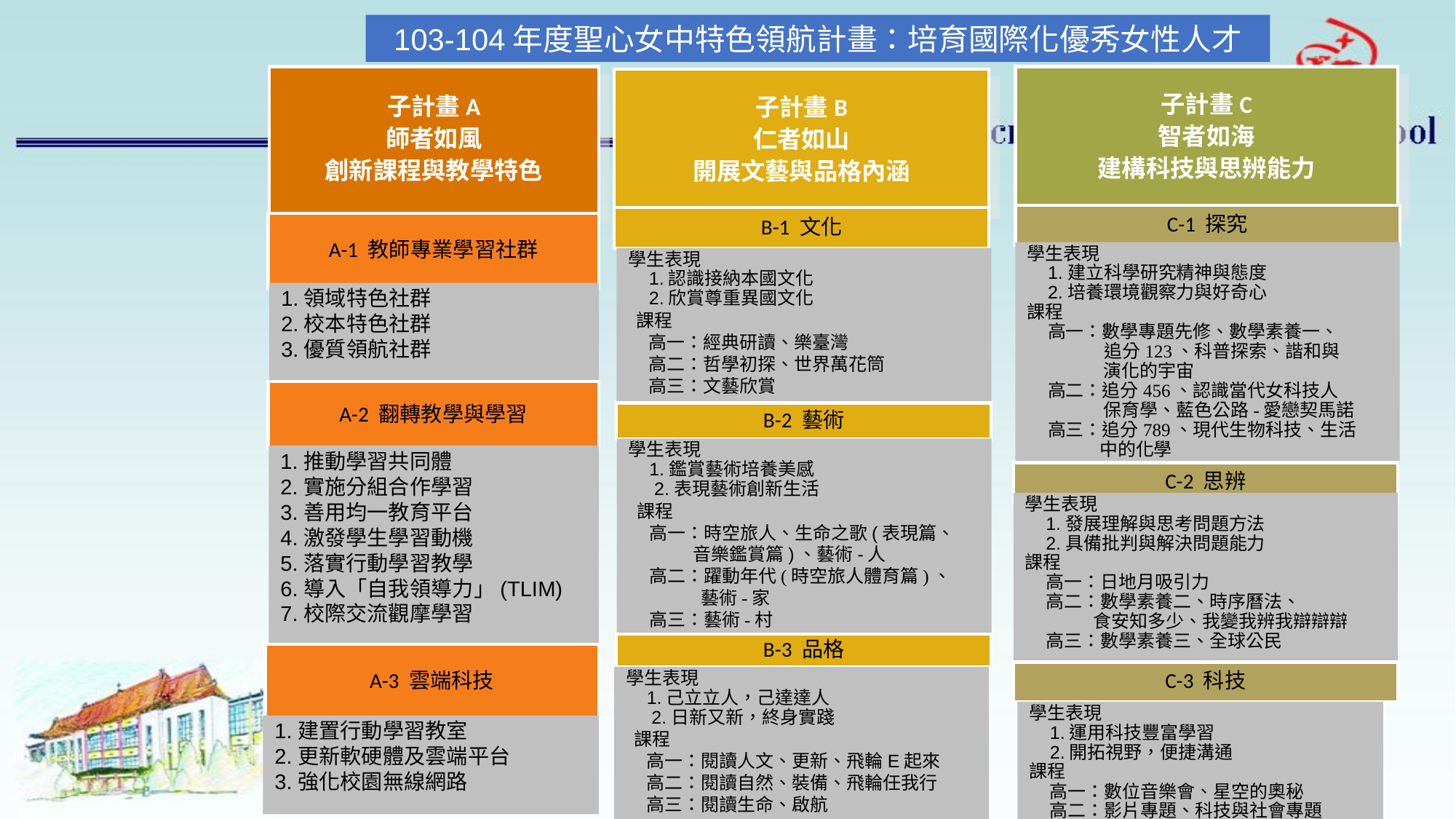

103-104年度聖心女中特色領航計畫：培育國際化優秀女性人才
子計畫A
師者如風
創新課程與教學特色
A-1 教師專業學習社群
1.領域特色社群
2.校本特色社群
3.優質領航社群
A-2 翻轉教學與學習
1.推動學習共同體
2.實施分組合作學習
3.善用均一教育平台
4.激發學生學習動機
5.落實行動學習教學
6.導入「自我領導力」(TLIM)
7.校際交流觀摩學習
A-3 雲端科技
1.建置行動學習教室
2.更新軟硬體及雲端平台
3.強化校園無線網路
子計畫C
智者如海
建構科技與思辨能力
C-1 探究
學生表現
    	1.建立科學研究精神與態度
    	2.培養環境觀察力與好奇心
課程
	高一：數學專題先修、數學素養一、
	             追分123、科普探索、諧和與
                  演化的宇宙
	高二：追分456、認識當代女科技人
                  保育學、藍色公路-愛戀契馬諾
	高三：追分789、現代生物科技、生活
                 中的化學
C-2 思辨
學生表現
    	1.發展理解與思考問題方法
    	2.具備批判與解決問題能力
課程
	高一：日地月吸引力
	高二：數學素養二、時序曆法、
                食安知多少、我變我辨我辯辯辯
	高三：數學素養三、全球公民
C-3 科技
學生表現
    	1.運用科技豐富學習
    	2.開拓視野，便捷溝通
課程
	高一：數位音樂會、星空的奧秘
	高二：影片專題、科技與社會專題

子計畫B
仁者如山
開展文藝與品格內涵

B-1 文化
學生表現
    	1.認識接納本國文化
    	2.欣賞尊重異國文化
 課程
	高一：經典研讀、樂臺灣
	高二：哲學初探、世界萬花筒
	高三：文藝欣賞
B-2 藝術
學生表現
    	1.鑑賞藝術培養美感
    	 2.表現藝術創新生活
 課程
	高一：時空旅人、生命之歌(表現篇、
               音樂鑑賞篇)、藝術-人
	高二：躍動年代(時空旅人體育篇)、
                 藝術-家
	高三：藝術-村
B-3 品格
學生表現
   	1.己立立人，己達達人
     2.日新又新，終身實踐
 課程
	高一：閱讀人文、更新、飛輪E起來
	高二：閱讀自然、裝備、飛輪任我行
	高三：閱讀生命、啟航